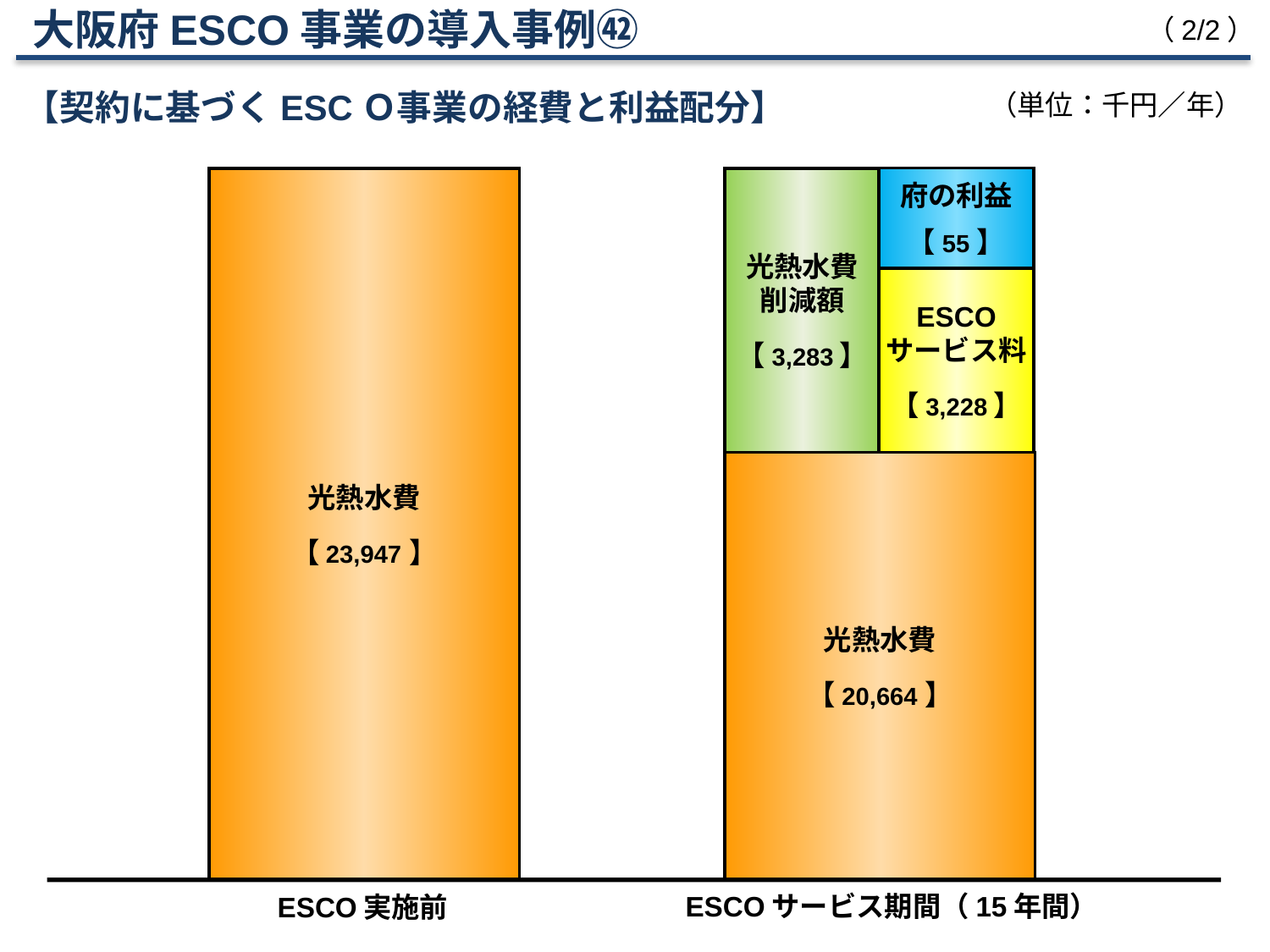

大阪府ESCO事業の導入事例㊷

【契約に基づくESCＯ事業の経費と利益配分】
（2/2）
（単位：千円／年）
光熱水費

【 23,947 】
光熱水費
削減額

【3,283】
府の利益

【 55 】
ESCO
サービス料

【 3,228】
光熱水費

【20,664 】
ESCO実施前
ESCOサービス期間（15年間）